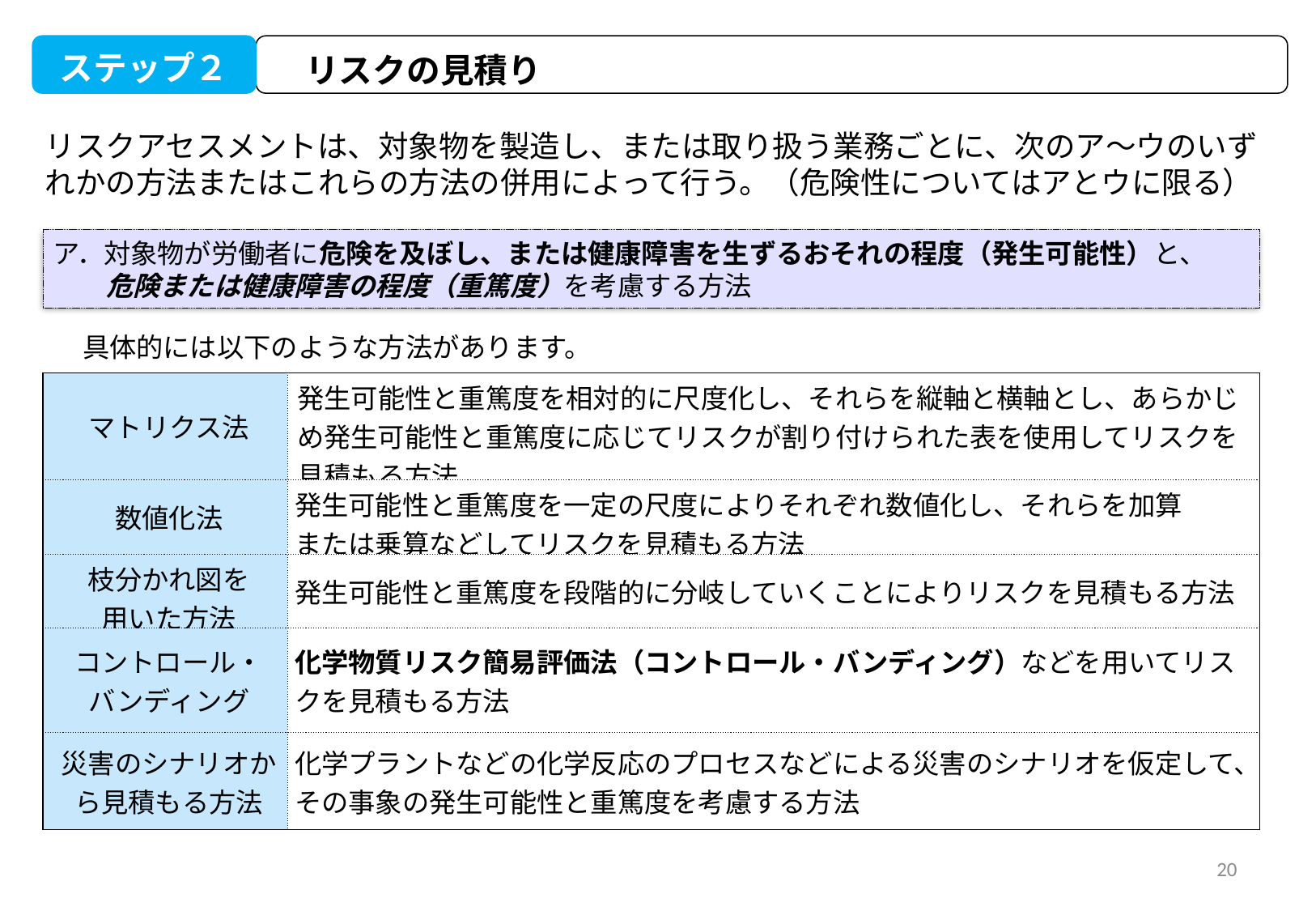

ステップ２
　リスクの見積り
リスクアセスメントは、対象物を製造し、または取り扱う業務ごとに、次のア～ウのいずれかの方法またはこれらの方法の併用によって行う。（危険性についてはアとウに限る）
ア．対象物が労働者に危険を及ぼし、または健康障害を生ずるおそれの程度（発生可能性）と、
　　危険または健康障害の程度（重篤度）を考慮する方法
具体的には以下のような方法があります。
| マトリクス法 | 発生可能性と重篤度を相対的に尺度化し、それらを縦軸と横軸とし、あらかじめ発生可能性と重篤度に応じてリスクが割り付けられた表を使用してリスクを見積もる方法 |
| --- | --- |
| 数値化法 | 発生可能性と重篤度を一定の尺度によりそれぞれ数値化し、それらを加算 または乗算などしてリスクを見積もる方法 |
| 枝分かれ図を 用いた方法 | 発生可能性と重篤度を段階的に分岐していくことによりリスクを見積もる方法 |
| コントロール・ バンディング | 化学物質リスク簡易評価法（コントロール・バンディング）などを用いてリスクを見積もる方法 |
| 災害のシナリオから見積もる方法 | 化学プラントなどの化学反応のプロセスなどによる災害のシナリオを仮定して、 その事象の発生可能性と重篤度を考慮する方法 |
20